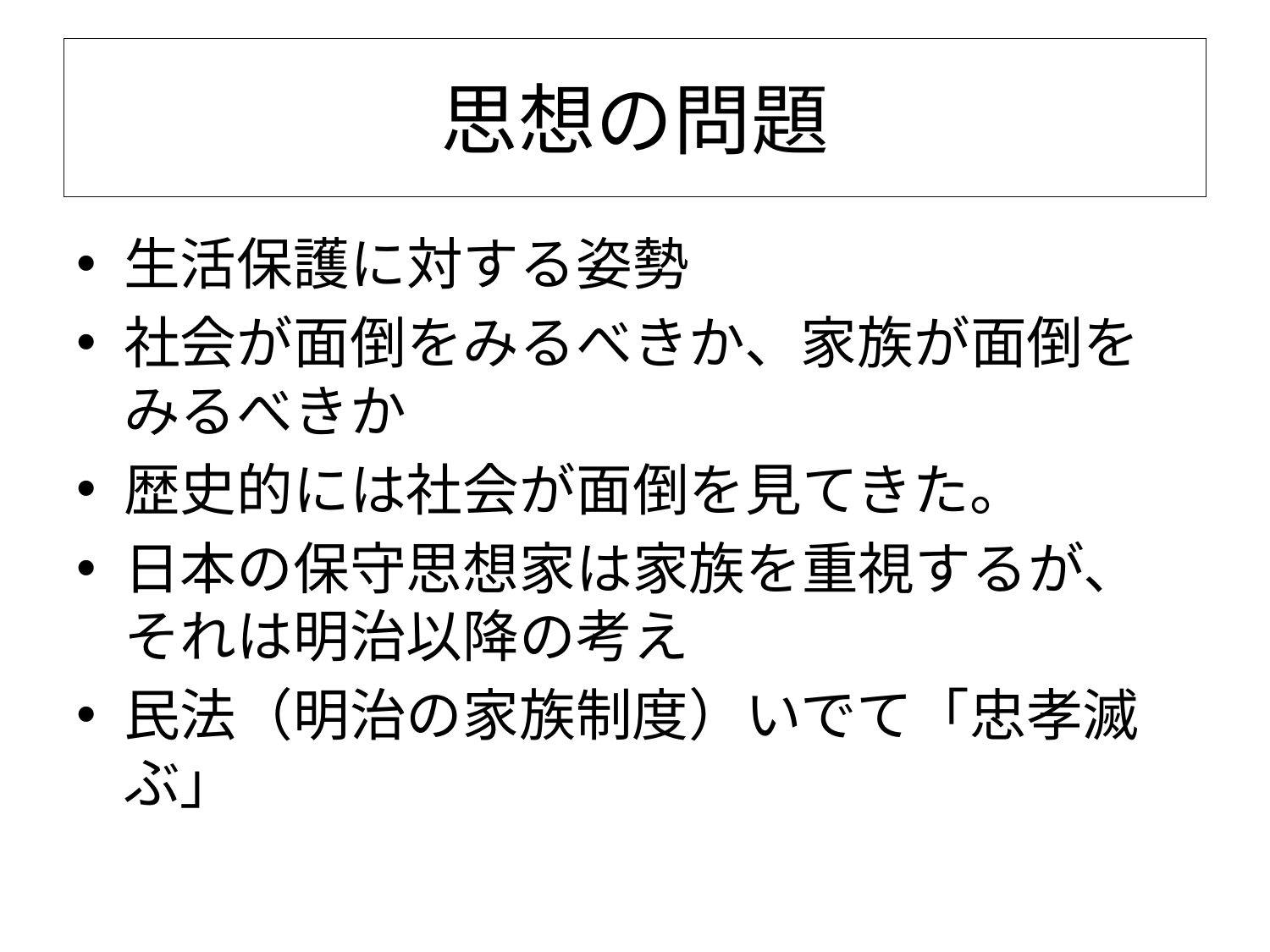

# 思想の問題
生活保護に対する姿勢
社会が面倒をみるべきか、家族が面倒をみるべきか
歴史的には社会が面倒を見てきた。
日本の保守思想家は家族を重視するが、それは明治以降の考え
民法（明治の家族制度）いでて「忠孝滅ぶ」